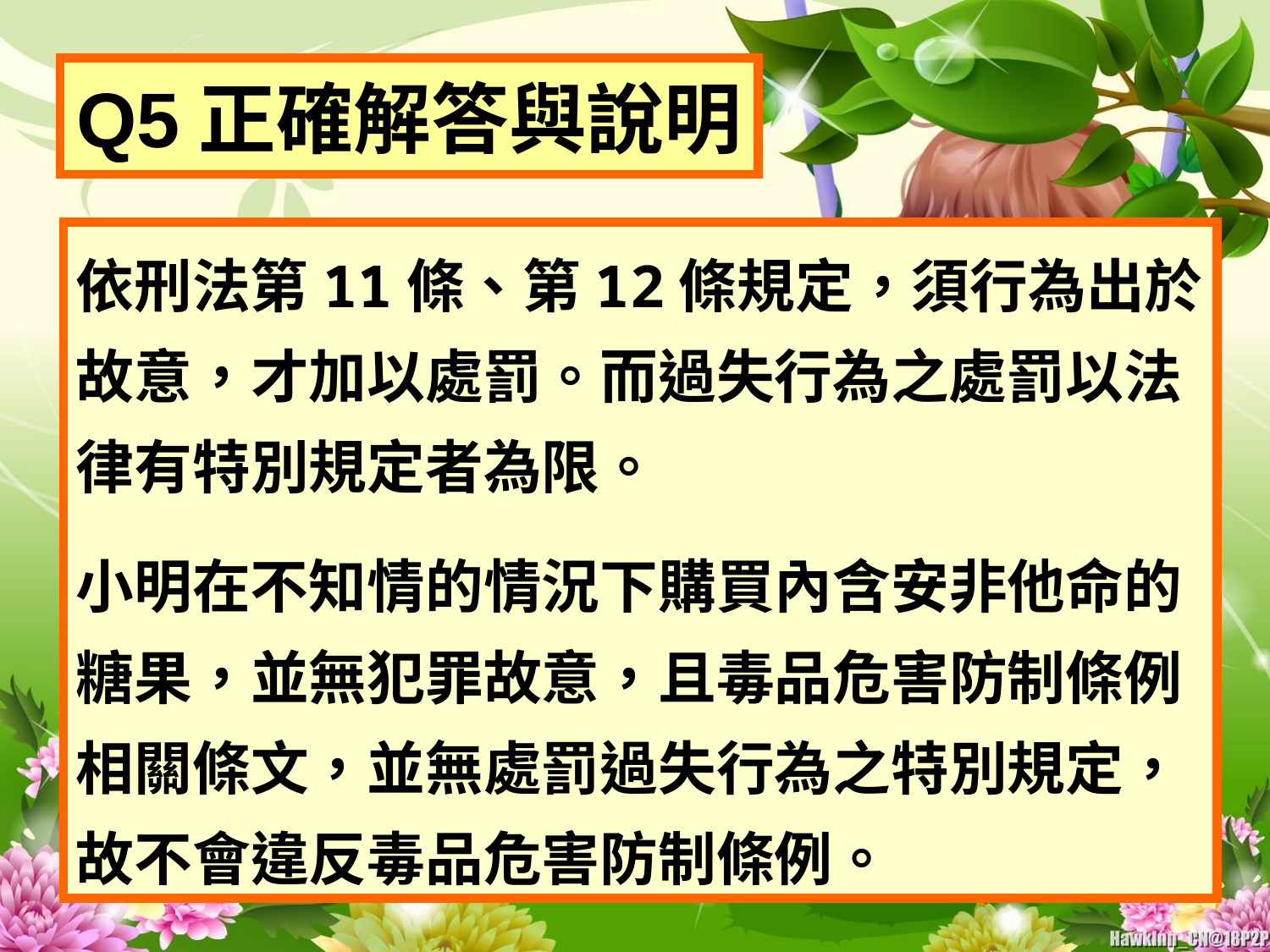

Q5正確解答與說明
依刑法第11條、第12條規定，須行為出於故意，才加以處罰。而過失行為之處罰以法律有特別規定者為限。
小明在不知情的情況下購買內含安非他命的糖果，並無犯罪故意，且毒品危害防制條例相關條文，並無處罰過失行為之特別規定，故不會違反毒品危害防制條例。
x